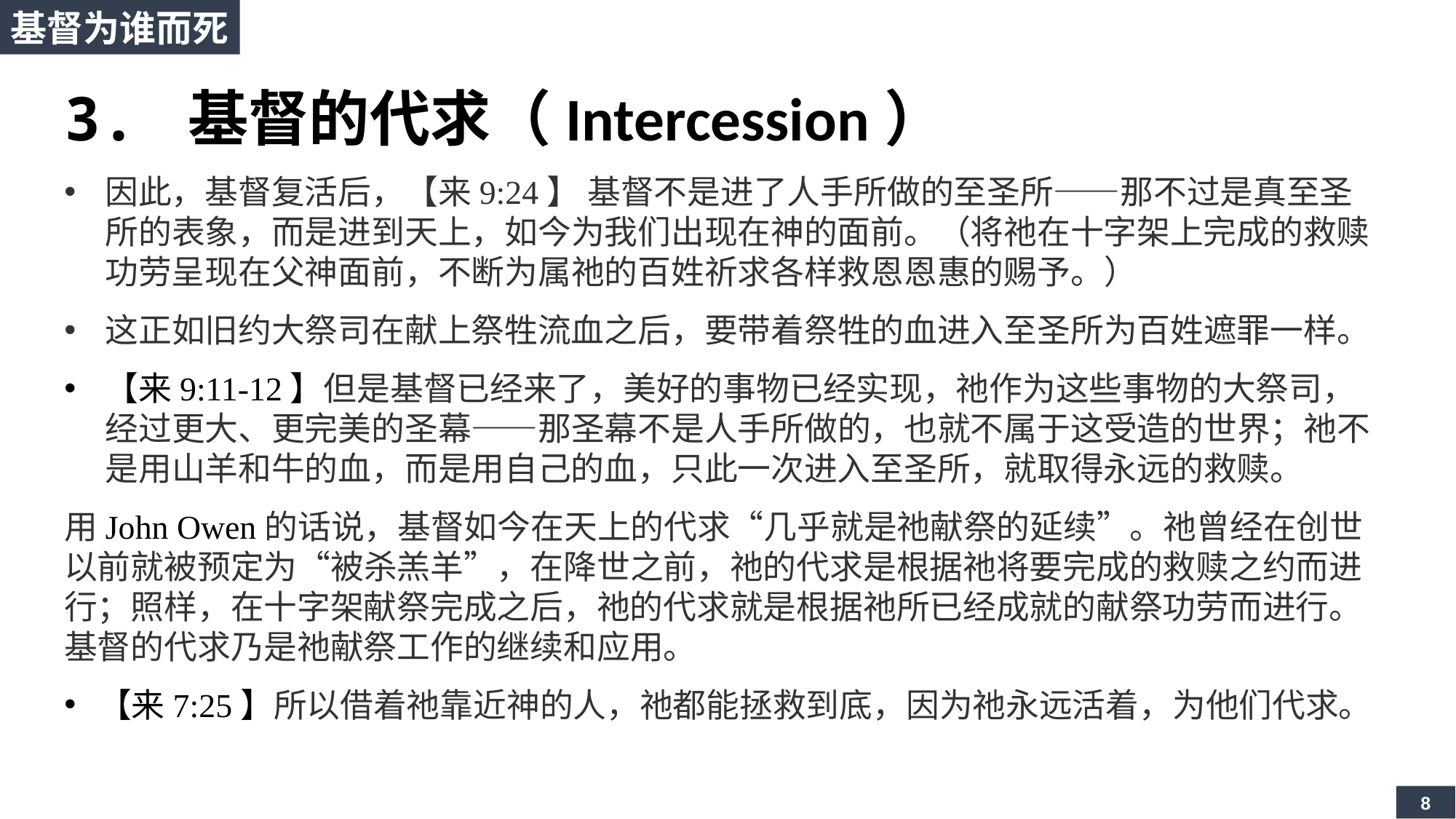

基督为谁而死
3. 基督的代求（Intercession）
因此，基督复活后，【来9:24】 基督不是进了人手所做的至圣所——那不过是真至圣所的表象，而是进到天上，如今为我们出现在神的面前。（将祂在十字架上完成的救赎功劳呈现在父神面前，不断为属祂的百姓祈求各样救恩恩惠的赐予。）
这正如旧约大祭司在献上祭牲流血之后，要带着祭牲的血进入至圣所为百姓遮罪一样。
【来9:11-12】但是基督已经来了，美好的事物已经实现，祂作为这些事物的大祭司，经过更大、更完美的圣幕——那圣幕不是人手所做的，也就不属于这受造的世界；祂不是用山羊和牛的血，而是用自己的血，只此一次进入至圣所，就取得永远的救赎。
用John Owen的话说，基督如今在天上的代求“几乎就是祂献祭的延续”。祂曾经在创世以前就被预定为“被杀羔羊”，在降世之前，祂的代求是根据祂将要完成的救赎之约而进行；照样，在十字架献祭完成之后，祂的代求就是根据祂所已经成就的献祭功劳而进行。基督的代求乃是祂献祭工作的继续和应用。
【来7:25】所以借着祂靠近神的人，祂都能拯救到底，因为祂永远活着，为他们代求。
8